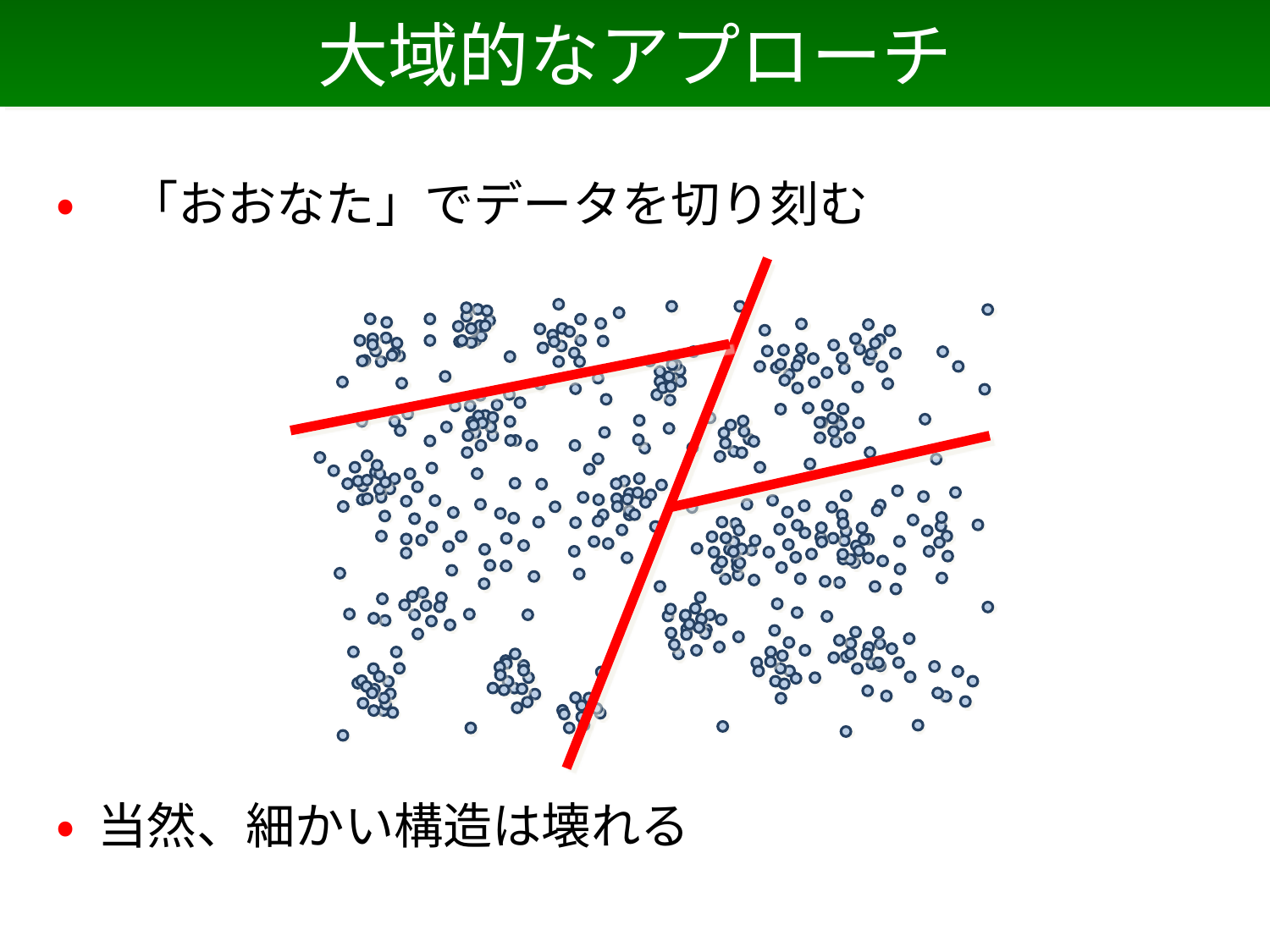

# 大域的なアプローチ
• 「おおなた」でデータを切り刻む

• 当然、細かい構造は壊れる